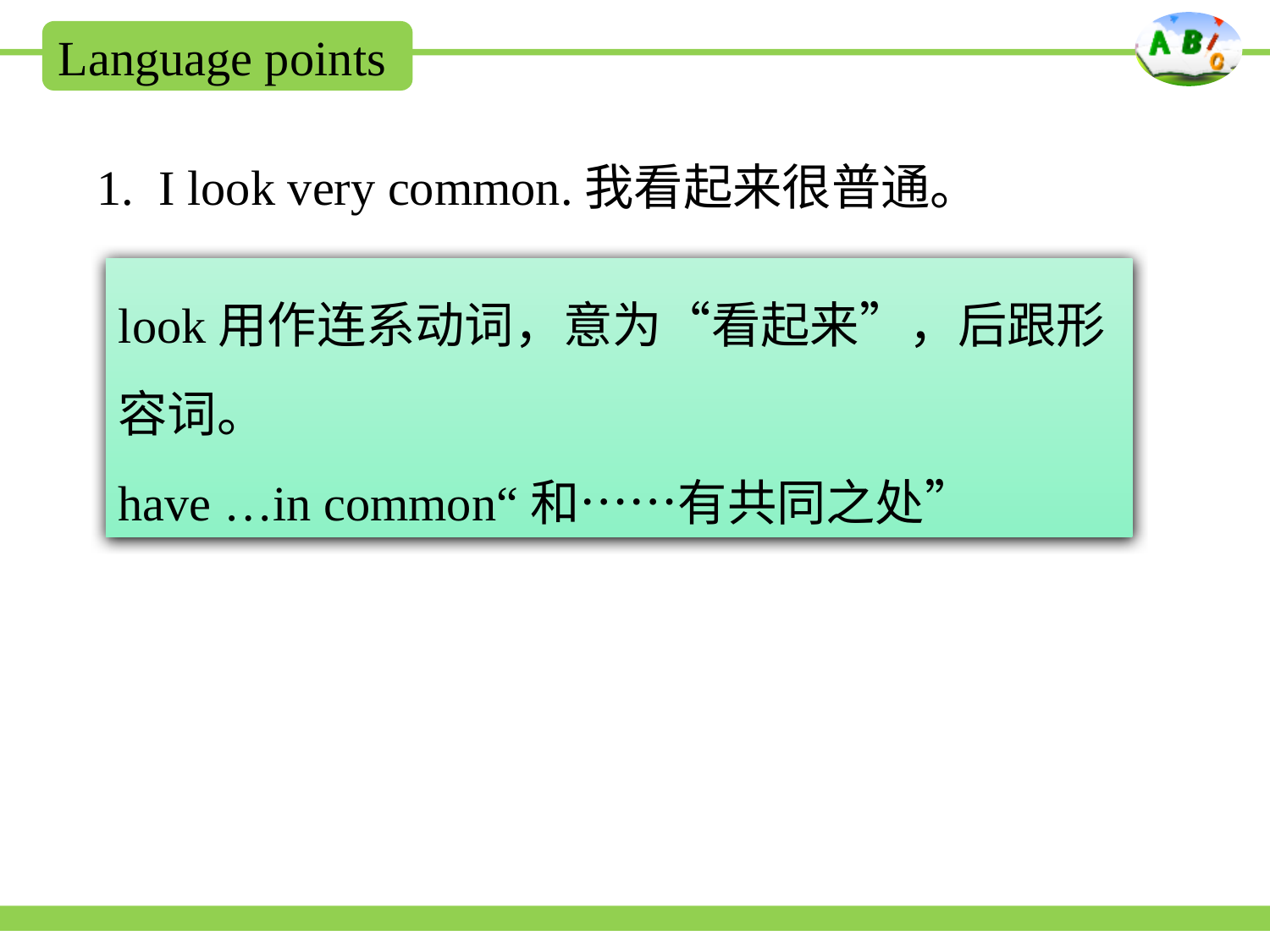

Language points
1.  I look very common.我看起来很普通。
look用作连系动词，意为“看起来”，后跟形
容词。
have …in common“和……有共同之处”